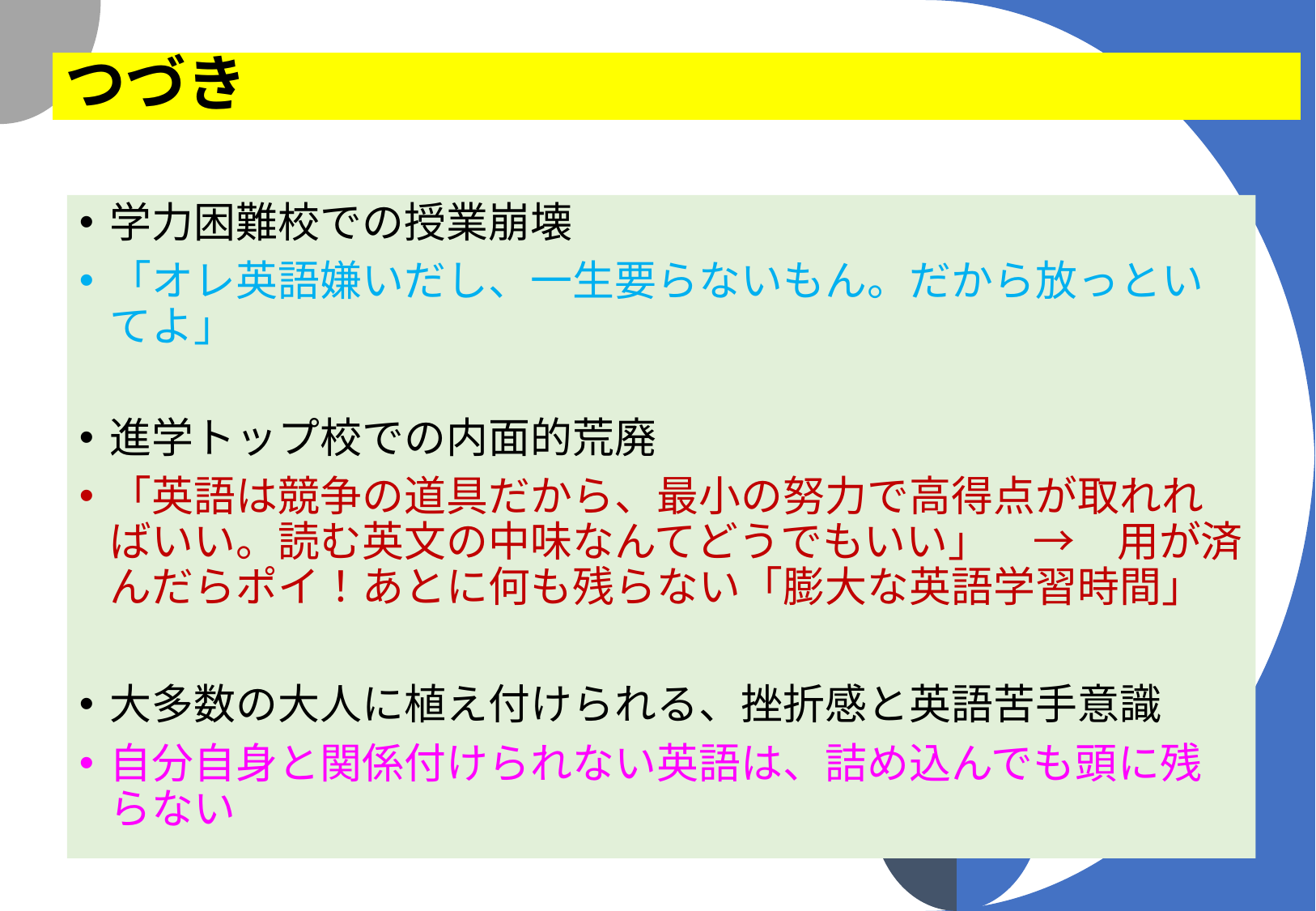

# つづき
学力困難校での授業崩壊
「オレ英語嫌いだし、一生要らないもん。だから放っといてよ」

進学トップ校での内面的荒廃
「英語は競争の道具だから、最小の努力で高得点が取れればいい。読む英文の中味なんてどうでもいい」　→　用が済んだらポイ！あとに何も残らない「膨大な英語学習時間」

大多数の大人に植え付けられる、挫折感と英語苦手意識
自分自身と関係付けられない英語は、詰め込んでも頭に残らない